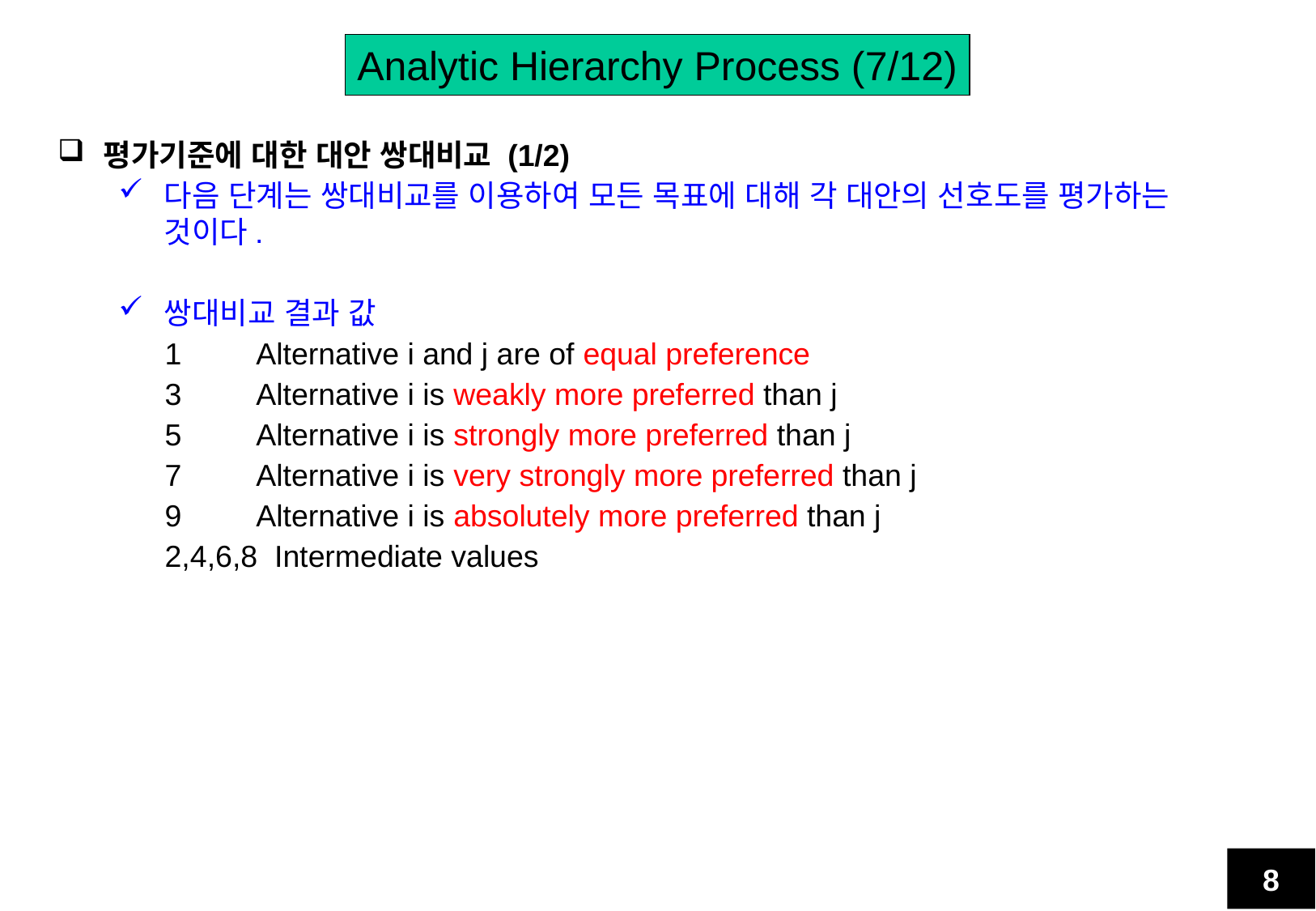

Analytic Hierarchy Process (7/12)
평가기준에 대한 대안 쌍대비교 (1/2)
다음 단계는 쌍대비교를 이용하여 모든 목표에 대해 각 대안의 선호도를 평가하는 것이다.

쌍대비교 결과 값
1         Alternative i and j are of equal preference
3         Alternative i is weakly more preferred than j
5         Alternative i is strongly more preferred than j
7         Alternative i is very strongly more preferred than j
9         Alternative i is absolutely more preferred than j
2,4,6,8  Intermediate values

8